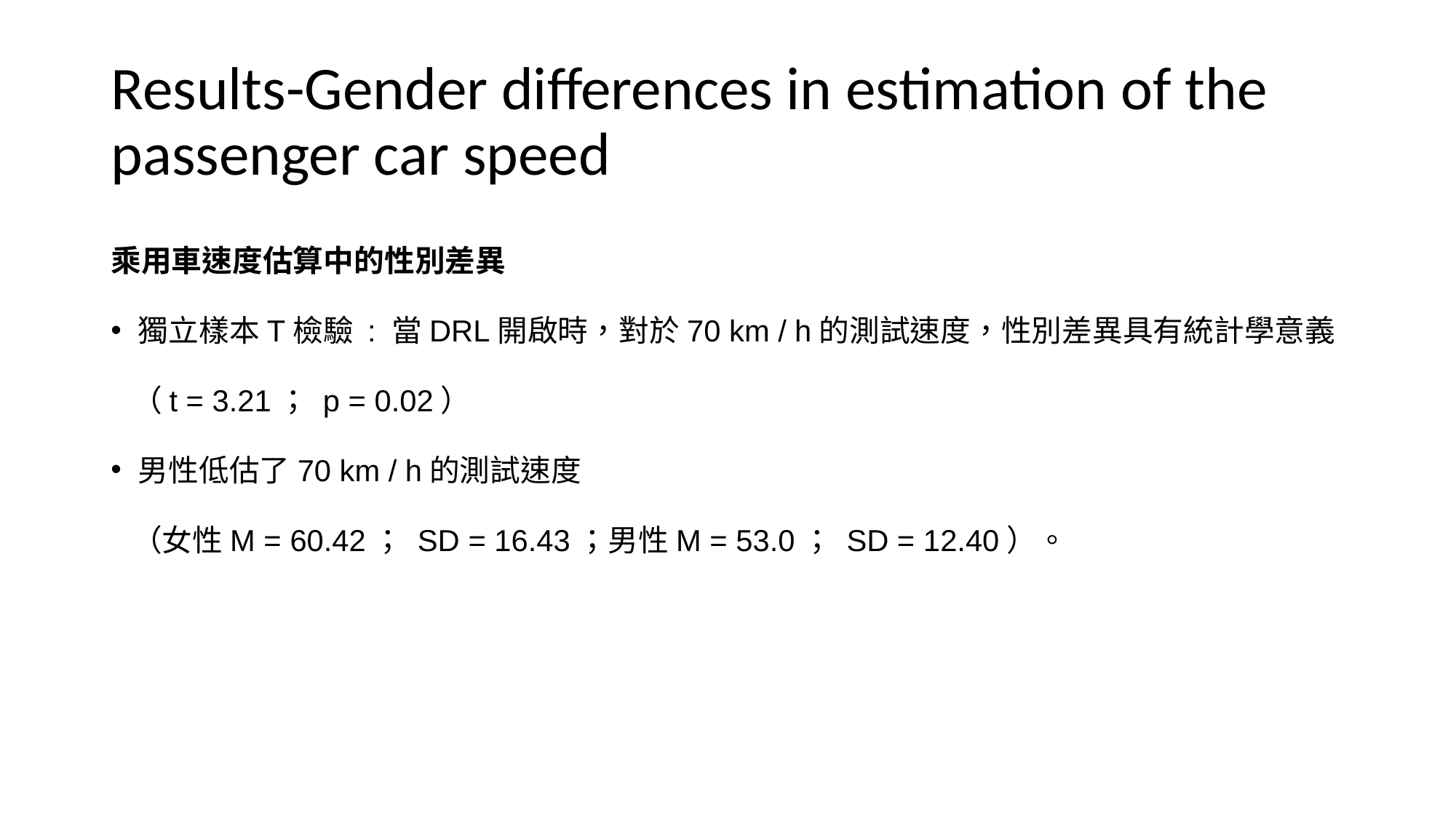

# Results-Gender differences in estimation of the passenger car speed
乘用車速度估算中的性別差異
獨立樣本T檢驗 : 當DRL開啟時，對於70 km / h的測試速度，性別差異具有統計學意義
  （t = 3.21； p = 0.02）
男性低估了70 km / h的測試速度
  （女性M = 60.42； SD = 16.43；男性M = 53.0； SD = 12.40）。